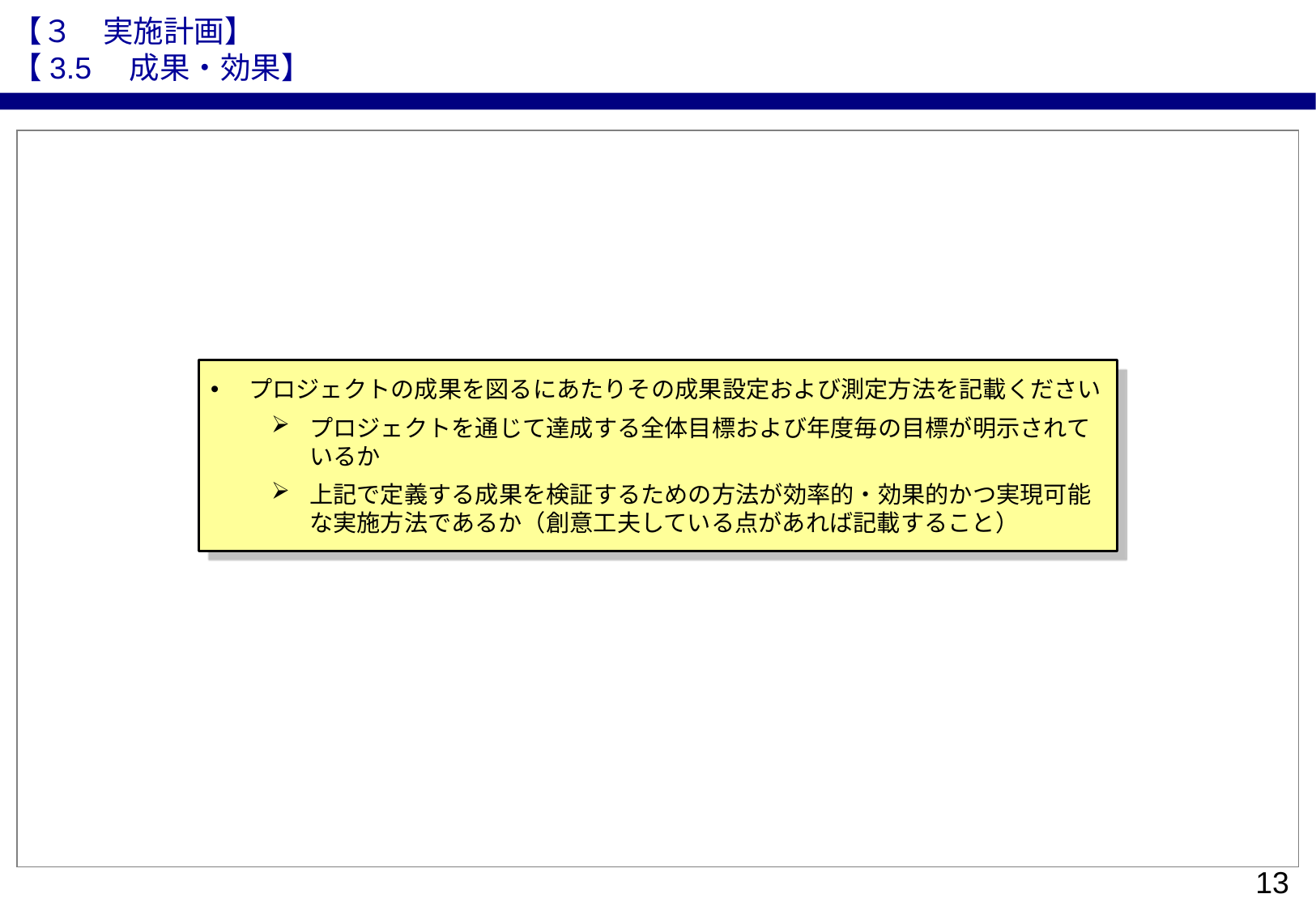

【３　実施計画】
【3.5　成果・効果】

プロジェクトの成果を図るにあたりその成果設定および測定方法を記載ください
プロジェクトを通じて達成する全体目標および年度毎の目標が明示されているか
上記で定義する成果を検証するための方法が効率的・効果的かつ実現可能な実施方法であるか（創意工夫している点があれば記載すること）